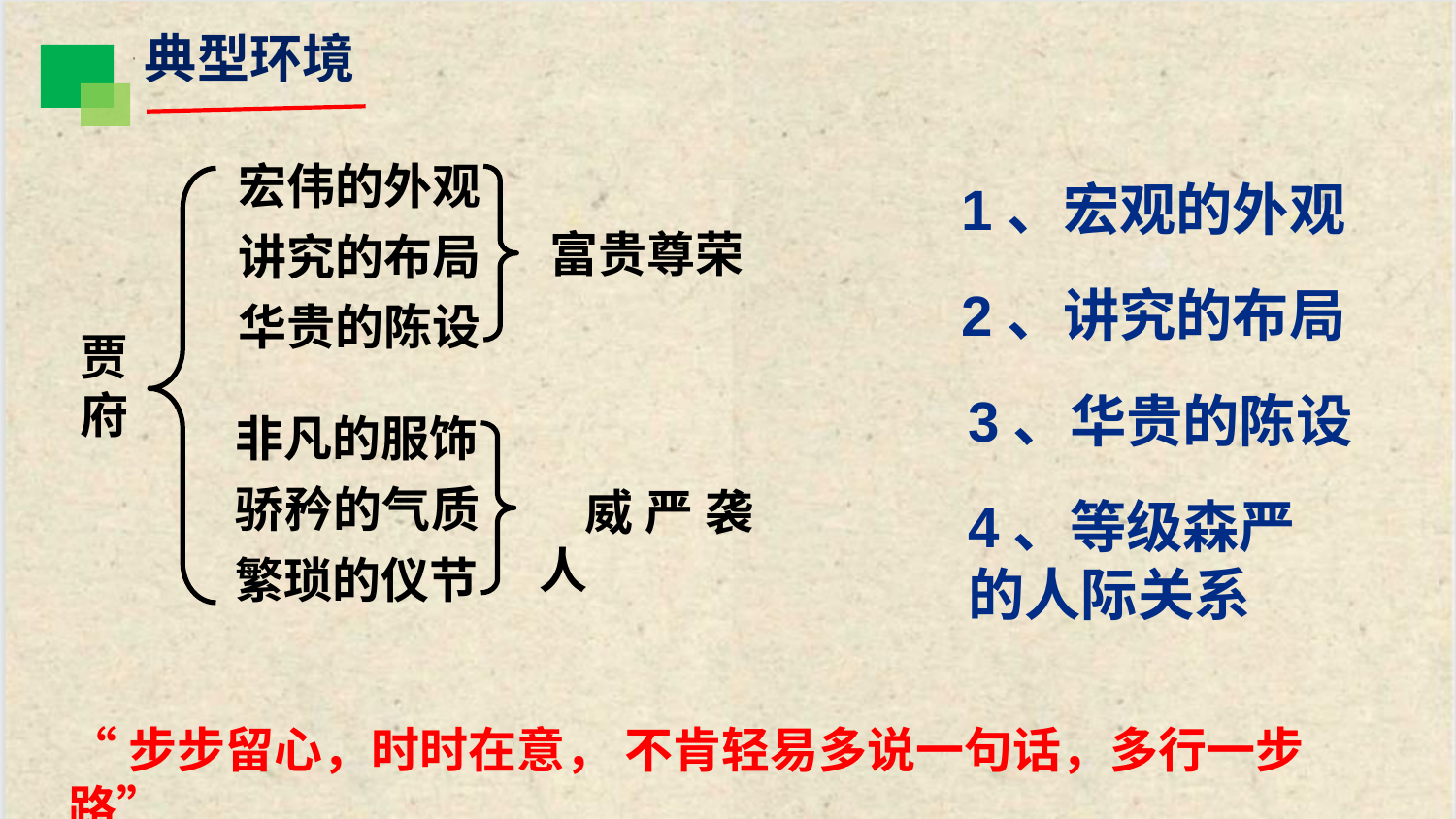

典型环境

宏伟的外观
1、宏观的外观

 富贵尊荣
讲究的布局
2、讲究的布局
华贵的陈设
贾府
3、华贵的陈设
非凡的服饰

骄矜的气质
 威严袭人
4、等级森严的人际关系
繁琐的仪节
“步步留心，时时在意， 不肯轻易多说一句话，多行一步路”